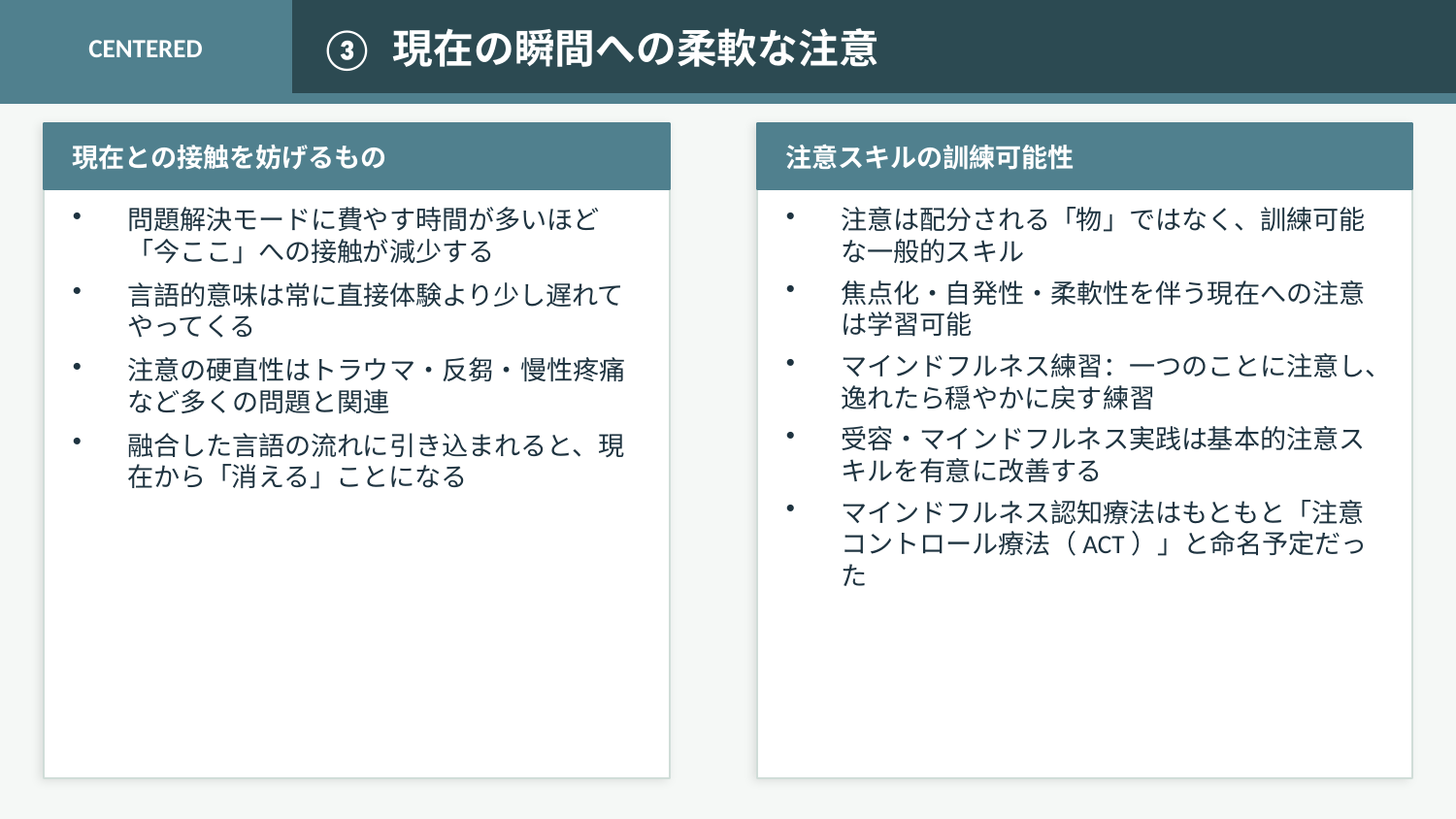

CENTERED
③ 現在の瞬間への柔軟な注意

現在との接触を妨げるもの

注意スキルの訓練可能性
問題解決モードに費やす時間が多いほど「今ここ」への接触が減少する
言語的意味は常に直接体験より少し遅れてやってくる
注意の硬直性はトラウマ・反芻・慢性疼痛など多くの問題と関連
融合した言語の流れに引き込まれると、現在から「消える」ことになる
注意は配分される「物」ではなく、訓練可能な一般的スキル
焦点化・自発性・柔軟性を伴う現在への注意は学習可能
マインドフルネス練習：一つのことに注意し、逸れたら穏やかに戻す練習
受容・マインドフルネス実践は基本的注意スキルを有意に改善する
マインドフルネス認知療法はもともと「注意コントロール療法（ACT）」と命名予定だった